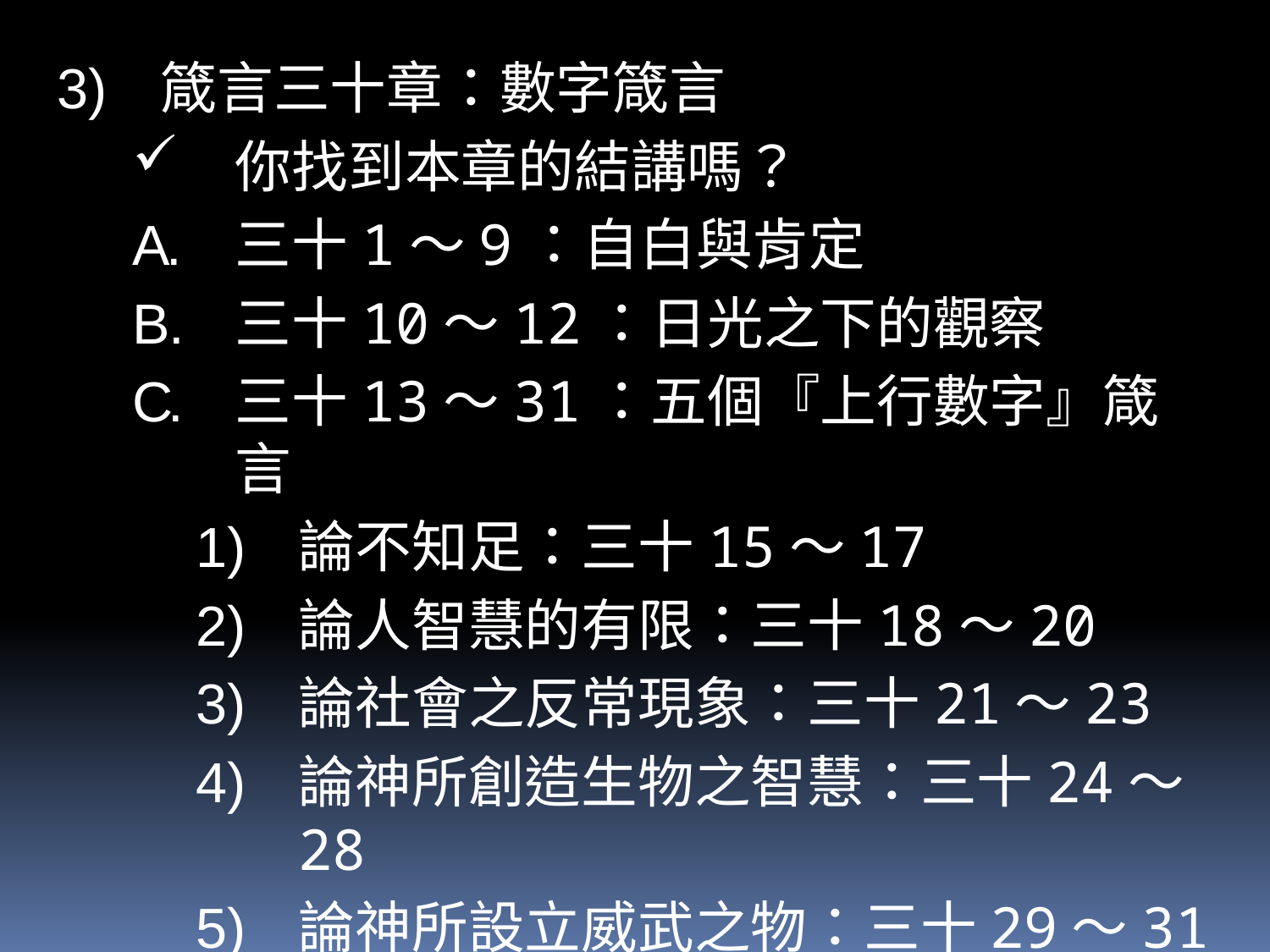

箴言三十章：數字箴言
你找到本章的結講嗎？
三十1～9：自白與肯定
三十10～12：日光之下的觀察
三十13～31：五個『上行數字』箴言
論不知足：三十15～17
論人智慧的有限：三十18～20
論社會之反常現象：三十21～23
論神所創造生物之智慧：三十24～28
論神所設立威武之物：三十29～31
三十32～33：綜合的教導